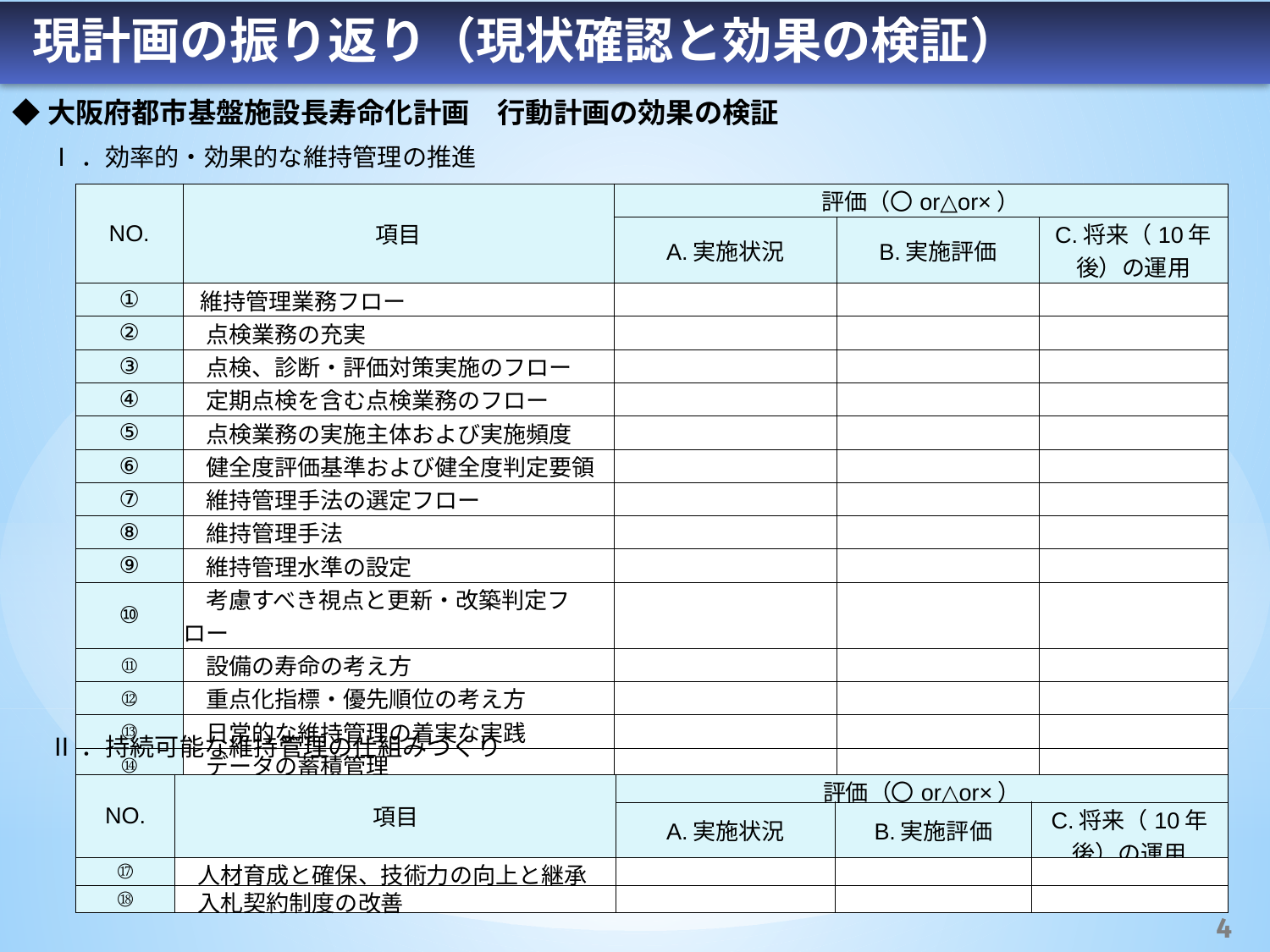

現計画の振り返り（現状確認と効果の検証）
◆大阪府都市基盤施設長寿命化計画　行動計画の効果の検証
Ⅰ．効率的・効果的な維持管理の推進
| NO. | 項目 | 評価（〇or△or×） |  |  |
| --- | --- | --- | --- | --- |
|  |  | A.実施状況 | B.実施評価 | C.将来（10年後）の運用 |
| ① | 維持管理業務フロー |  |  |  |
| ② | 点検業務の充実 |  |  |  |
| ③ | 点検、診断・評価対策実施のフロー |  |  |  |
| ④ | 定期点検を含む点検業務のフロー |  |  |  |
| ⑤ | 点検業務の実施主体および実施頻度 |  |  |  |
| ⑥ | 健全度評価基準および健全度判定要領 |  |  |  |
| ⑦ | 維持管理手法の選定フロー |  |  |  |
| ⑧ | 維持管理手法 |  |  |  |
| ⑨ | 維持管理水準の設定 |  |  |  |
| ⑩ | 考慮すべき視点と更新・改築判定フロー |  |  |  |
| ⑪ | 設備の寿命の考え方 |  |  |  |
| ⑫ | 重点化指標・優先順位の考え方 |  |  |  |
| ⑬ | 日常的な維持管理の着実な実践 |  |  |  |
| ⑭ | データの蓄積管理 |  |  |  |
| ⑮ | 維持管理を見通した新設工事上の工夫 |  |  |  |
| ⑯ | 新たな技術、材料、工法の活用と促進策 |  |  |  |
Ⅱ．持続可能な維持管理の仕組みづくり
| NO. | 項目 | 評価（〇or△or×） |  |  |
| --- | --- | --- | --- | --- |
|  |  | A.実施状況 | B.実施評価 | C.将来（10年後）の運用 |
| ⑰ | 人材育成と確保、技術力の向上と継承 |  |  |  |
| ⑱ | 入札契約制度の改善 |  |  |  |
4